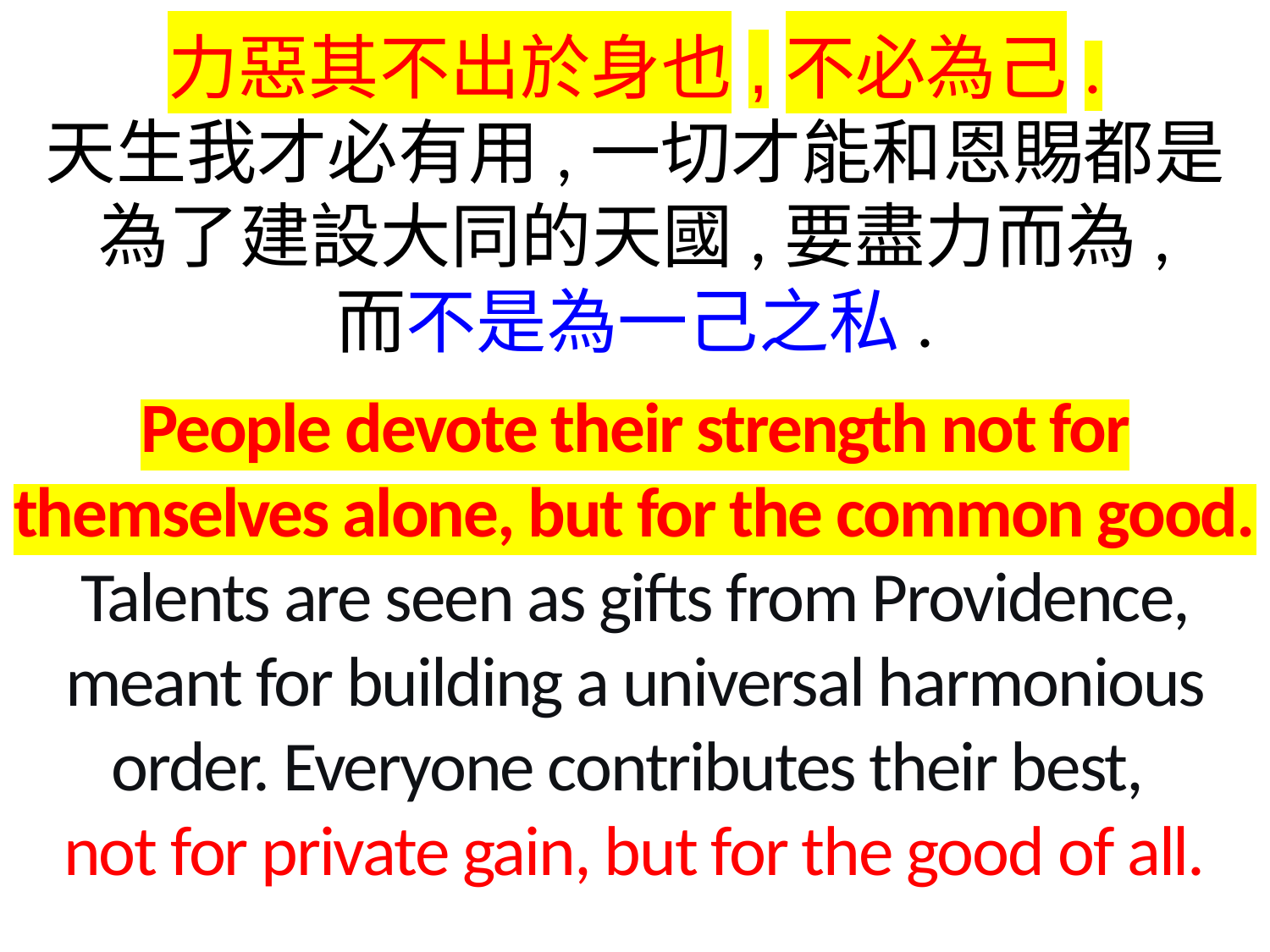

力惡其不出於身也,不必為己.
天生我才必有用,一切才能和恩賜都是為了建設大同的天國,要盡力而為,
而不是為一己之私.
People devote their strength not for themselves alone, but for the common good.
Talents are seen as gifts from Providence, meant for building a universal harmonious order. Everyone contributes their best,
not for private gain, but for the good of all.